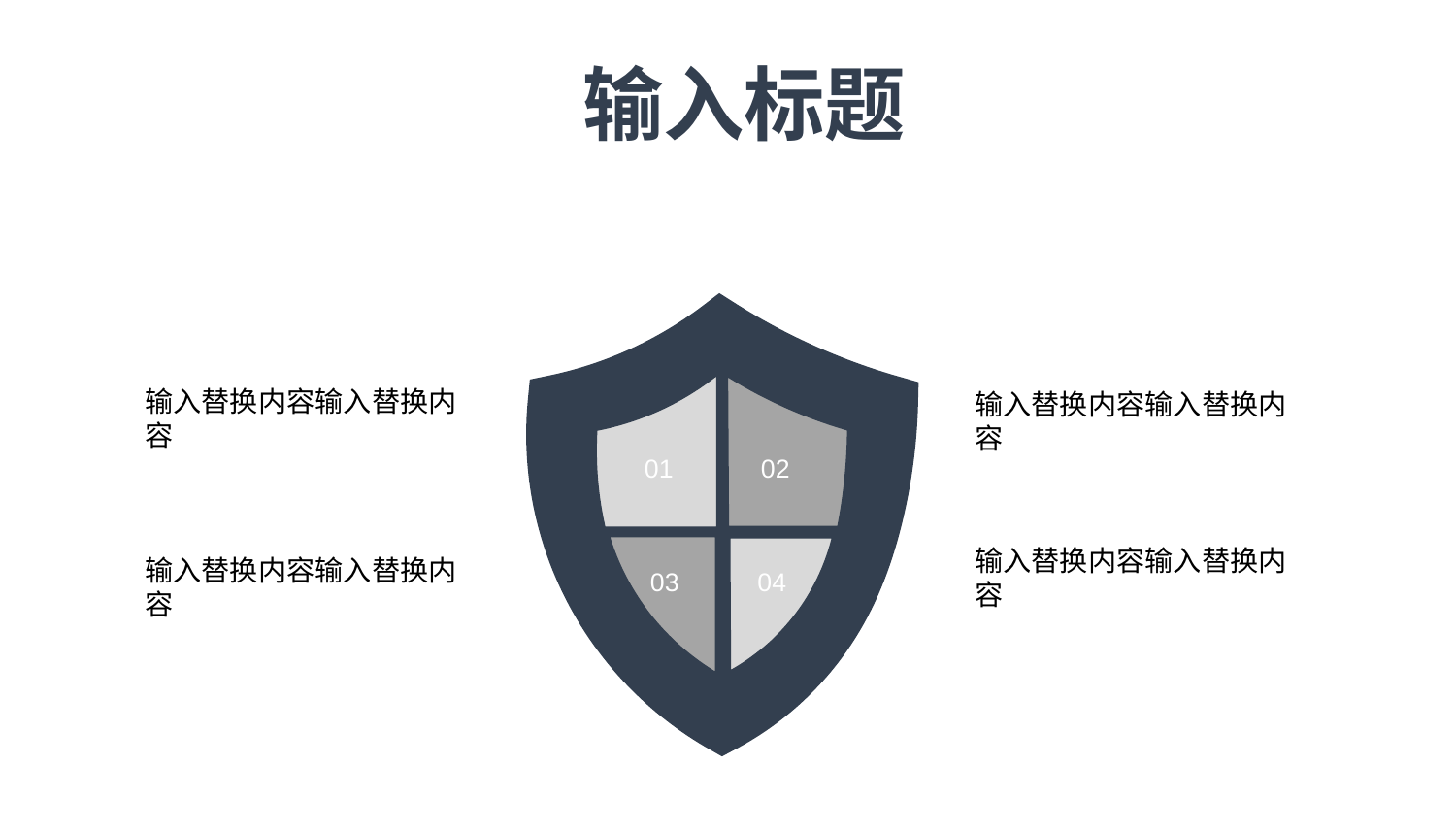

输入标题

01
02

03
04
输入替换内容输入替换内容
输入替换内容输入替换内容
输入替换内容输入替换内容
输入替换内容输入替换内容